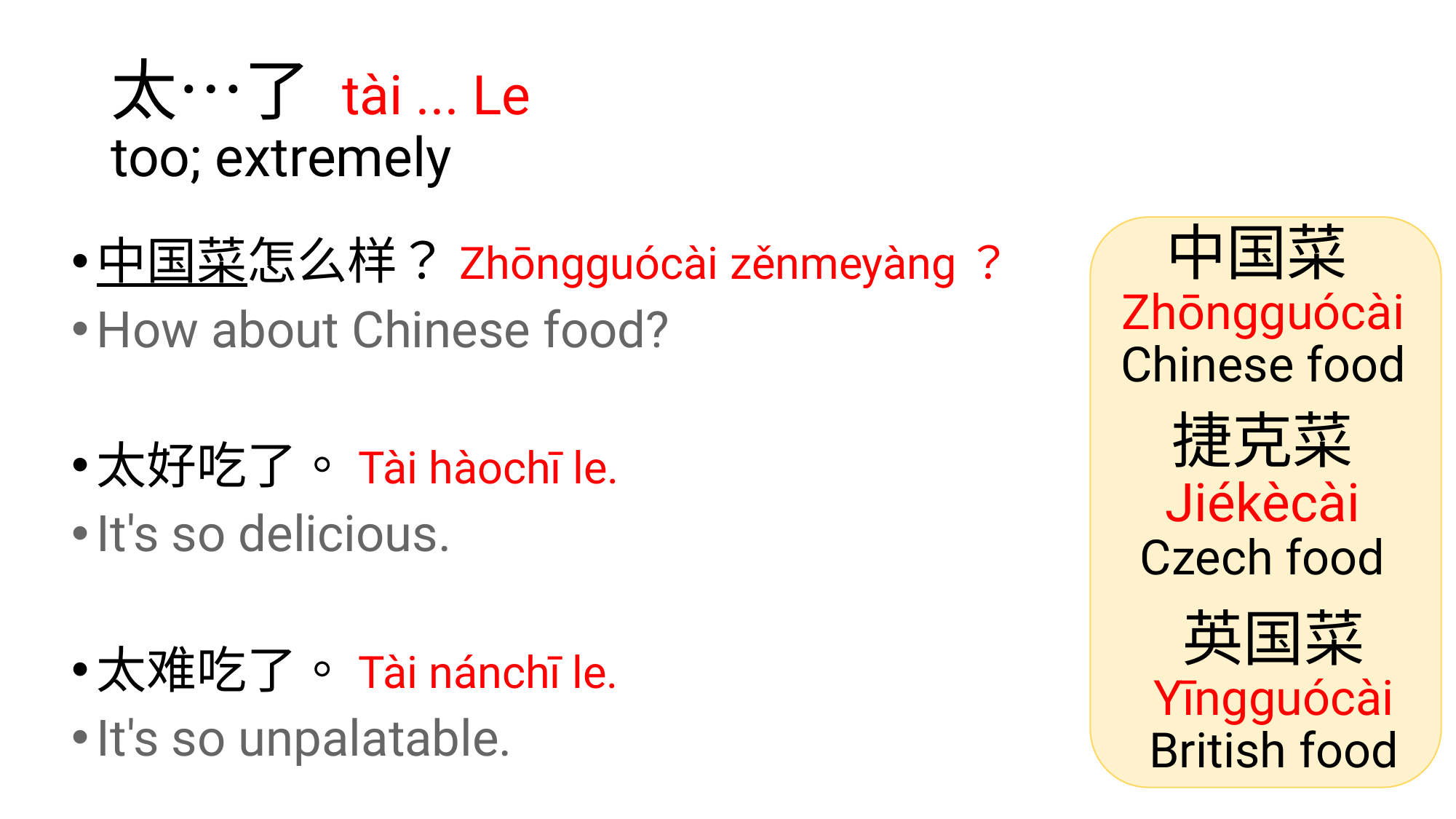

# 太…了 tài ... Le too; extremely
中国菜
Zhōngguócài
Chinese food

中国菜怎么样？Zhōngguócài zěnmeyàng？
How about Chinese food?

太好吃了。Tài hàochī le.
It's so delicious.

太难吃了。Tài nánchī le.
It's so unpalatable.

捷克菜
Jiékècài
Czech food
英国菜
Yīngguócài
British food